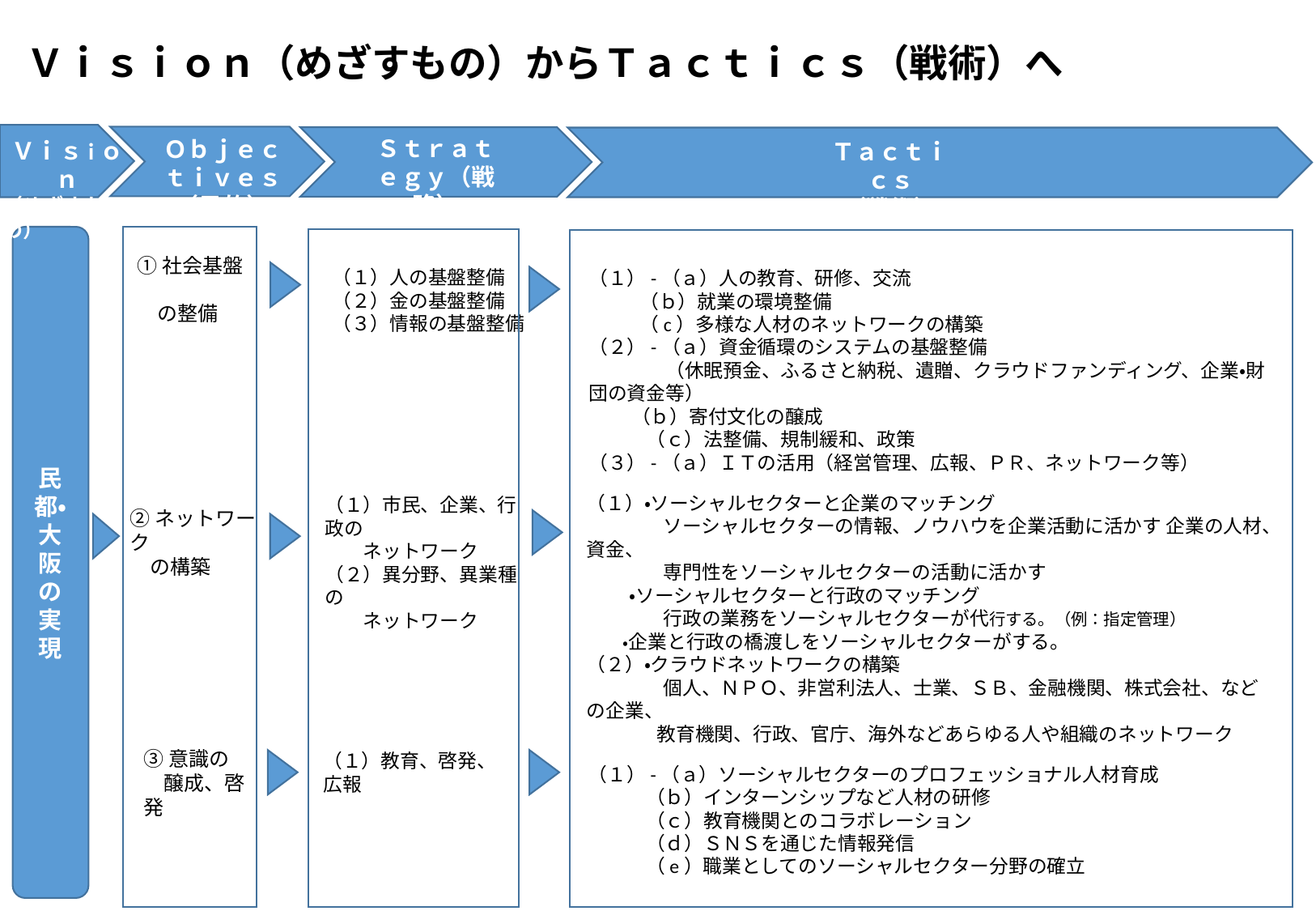

# Ｖｉｓｉｏｎ（めざすもの）からＴａｃｔｉｃｓ（戦術）へ

Ｓｔｒａｔｅｇｙ（戦略）
Ｏｂｊｅｃｔｉｖｅｓ（目的）
Ｖｉｓiｏｎ
（めざすもの）
Ｔａｃｔｉｃｓ
（戦術）
①社会基盤
　の整備
民都・大阪の実現

（１）-（ａ）人の教育、研修、交流
　　   （ｂ）就業の環境整備
　  　 （c）多様な人材のネットワークの構築
（２）-（ａ）資金循環のシステムの基盤整備
　　　　（休眠預金、ふるさと納税、遺贈、クラウドファンディング、企業・財団の資金等）
         （ｂ）寄付文化の醸成
　　　（ｃ）法整備、規制緩和、政策
（３）-（ａ）ＩＴの活用（経営管理、広報、ＰＲ、ネットワーク等）

（１）人の基盤整備
（２）金の基盤整備
（３）情報の基盤整備

②ネットワーク
　の構築
（１）市民、企業、行政の
　　ネットワーク
（２）異分野、異業種の
　　ネットワーク

（１）・ソーシャルセクターと企業のマッチング
　　　　ソーシャルセクターの情報、ノウハウを企業活動に活かす 企業の人材、資金、
　　　　専門性をソーシャルセクターの活動に活かす
　　 ・ソーシャルセクターと行政のマッチング
　　　　行政の業務をソーシャルセクターが代行する。（例：指定管理）
　　 ・企業と行政の橋渡しをソーシャルセクターがする。
（２）・クラウドネットワークの構築
　　　　個人、ＮＰＯ、非営利法人、士業、ＳＢ、金融機関、株式会社、などの企業、
　　　   教育機関、行政、官庁、海外などあらゆる人や組織のネットワーク

（１）教育、啓発、広報
③意識の
　醸成、啓発
（１）-（ａ）ソーシャルセクターのプロフェッショナル人材育成
　　　（ｂ）インターンシップなど人材の研修
　　　（ｃ）教育機関とのコラボレーション
　　　（ｄ）ＳＮＳを通じた情報発信
　　　（e）職業としてのソーシャルセクター分野の確立